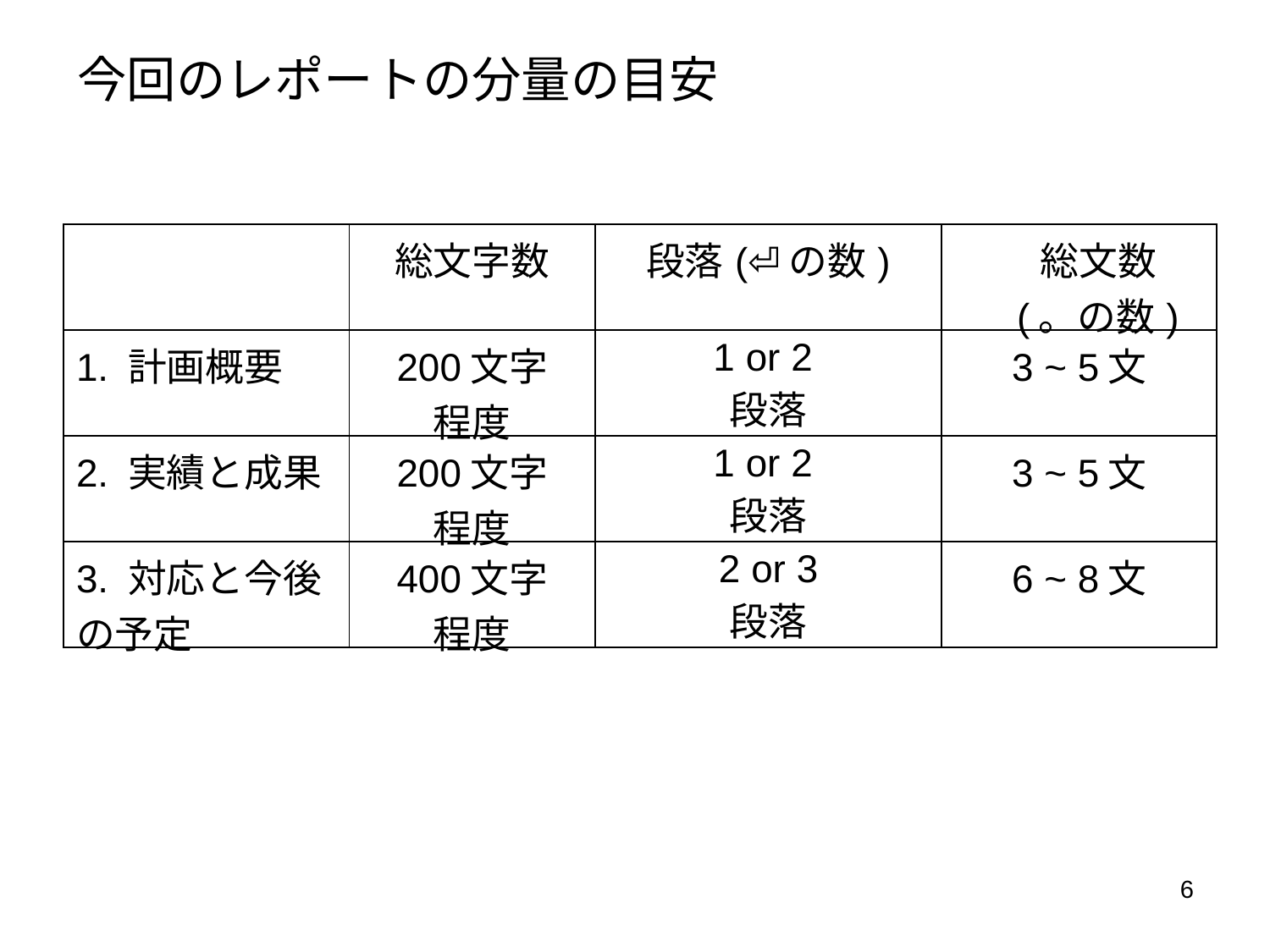

今回のレポートの分量の目安
|  | 総文字数 | 段落(⏎の数) | 総文数 (。の数) |
| --- | --- | --- | --- |
| 1. 計画概要 | 200文字 程度 | 1 or 2 段落 | 3 ~ 5文 |
| 2. 実績と成果 | 200文字 程度 | 1 or 2 段落 | 3 ~ 5文 |
| 3. 対応と今後の予定 | 400文字 程度 | 2 or 3 段落 | 6 ~ 8文 |
6